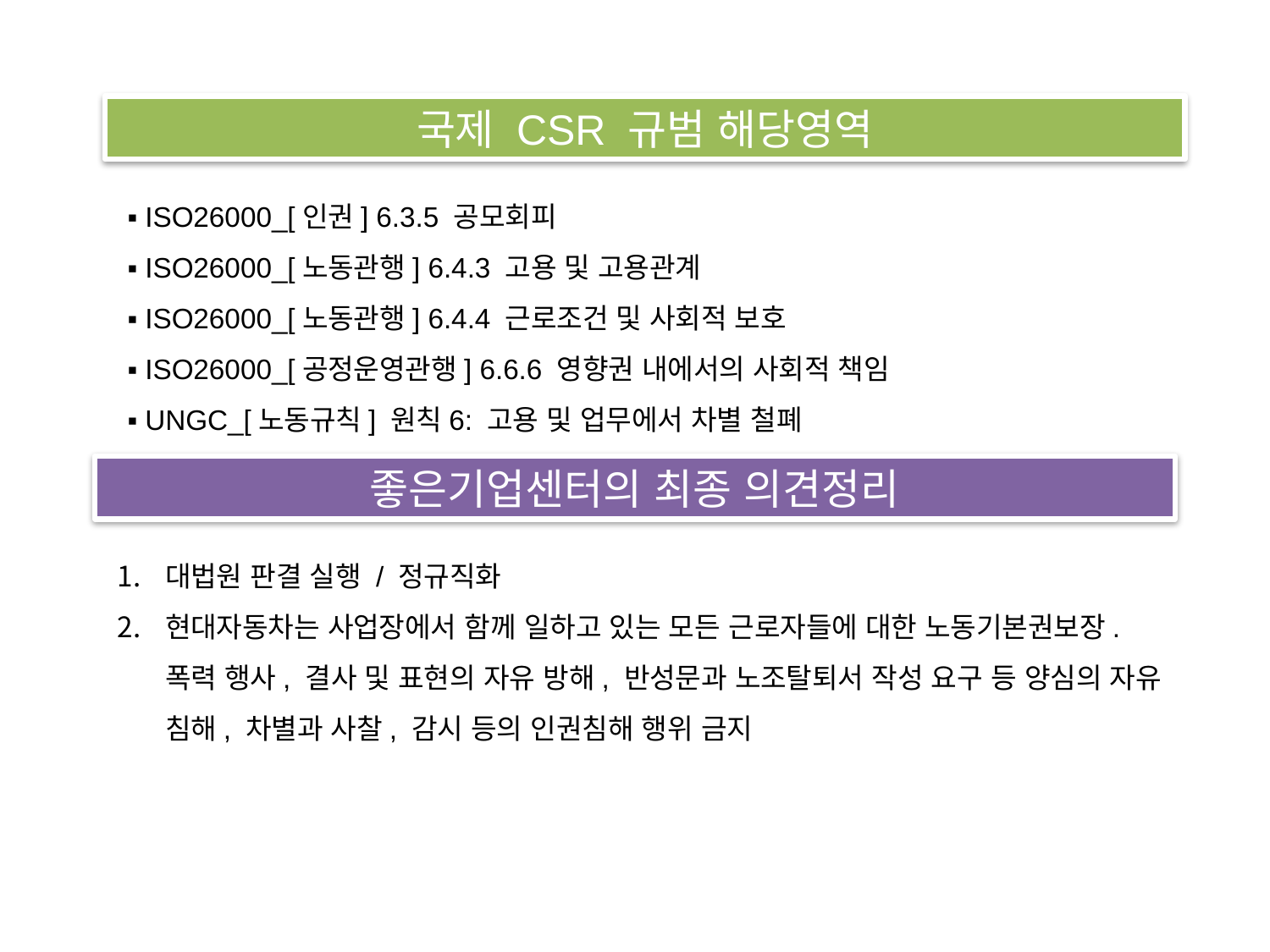

국제 CSR 규범 해당영역
▪ ISO26000_[인권] 6.3.5 공모회피
▪ ISO26000_[노동관행] 6.4.3 고용 및 고용관계
▪ ISO26000_[노동관행] 6.4.4 근로조건 및 사회적 보호
▪ ISO26000_[공정운영관행] 6.6.6 영향권 내에서의 사회적 책임
▪ UNGC_[노동규칙] 원칙6: 고용 및 업무에서 차별 철폐
좋은기업센터의 최종 의견정리
대법원 판결 실행 / 정규직화
현대자동차는 사업장에서 함께 일하고 있는 모든 근로자들에 대한 노동기본권보장. 폭력 행사, 결사 및 표현의 자유 방해, 반성문과 노조탈퇴서 작성 요구 등 양심의 자유 침해, 차별과 사찰, 감시 등의 인권침해 행위 금지